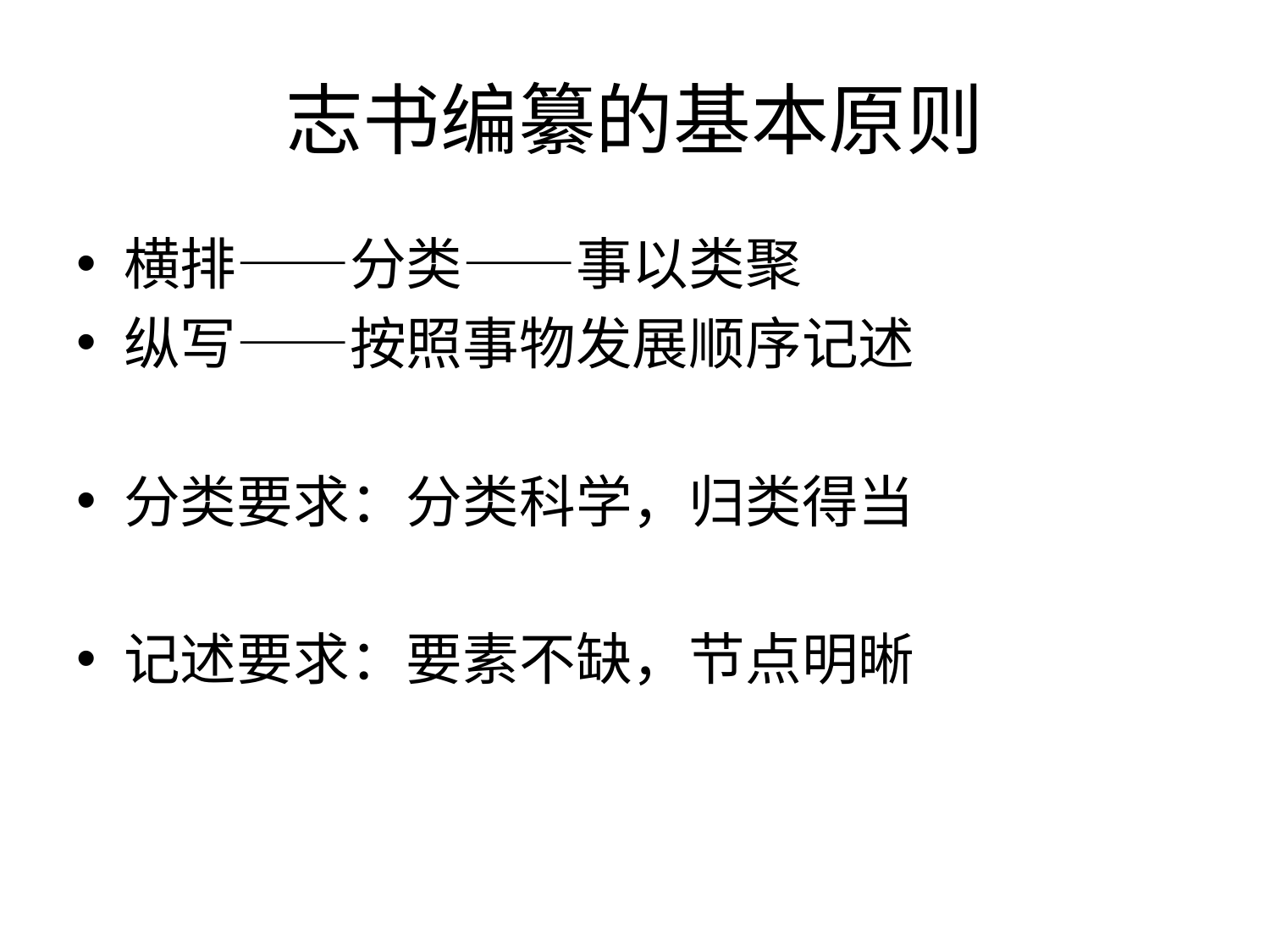

# 志书编纂的基本原则
横排——分类——事以类聚
纵写——按照事物发展顺序记述

分类要求：分类科学，归类得当

记述要求：要素不缺，节点明晰